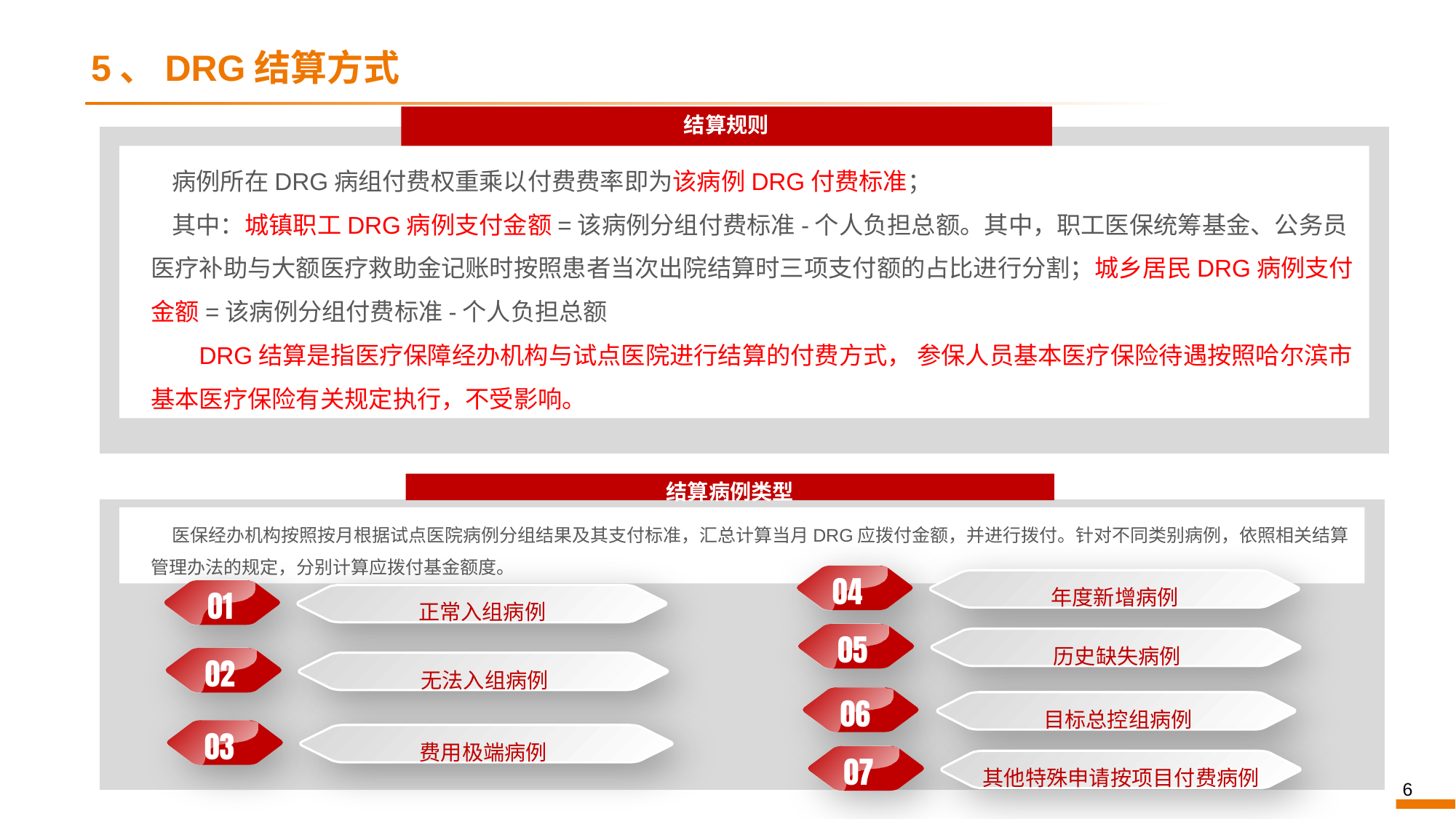

# 5、DRG结算方式
结算规则

病例所在DRG病组付费权重乘以付费费率即为该病例DRG付费标准；
其中：城镇职工DRG病例支付金额=该病例分组付费标准-个人负担总额。其中，职工医保统筹基金、公务员医疗补助与大额医疗救助金记账时按照患者当次出院结算时三项支付额的占比进行分割；城乡居民DRG病例支付金额=该病例分组付费标准-个人负担总额
    DRG结算是指医疗保障经办机构与试点医院进行结算的付费方式， 参保人员基本医疗保险待遇按照哈尔滨市基本医疗保险有关规定执行，不受影响。
结算病例类型

医保经办机构按照按月根据试点医院病例分组结果及其支付标准，汇总计算当月DRG应拨付金额，并进行拨付。针对不同类别病例，依照相关结算管理办法的规定，分别计算应拨付基金额度。

04

年度新增病例

01

正常入组病例

05

历史缺失病例

02

无法入组病例

06

目标总控组病例

03

费用极端病例

07

其他特殊申请按项目付费病例